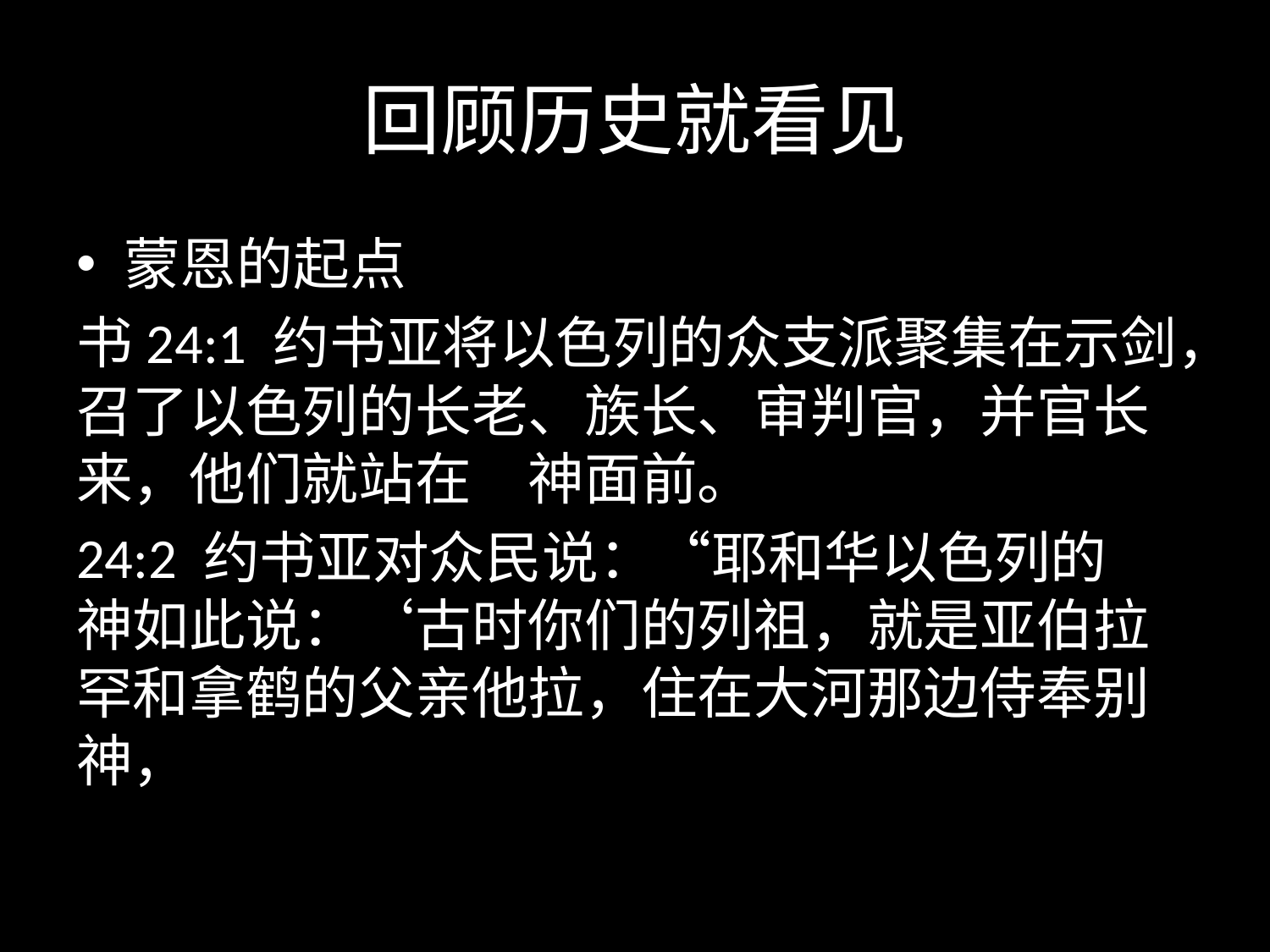

# 回顾历史就看见
蒙恩的起点
书24:1 约书亚将以色列的众支派聚集在示剑，召了以色列的长老、族长、审判官，并官长来，他们就站在　神面前。
24:2 约书亚对众民说：“耶和华以色列的　神如此说：‘古时你们的列祖，就是亚伯拉罕和拿鹤的父亲他拉，住在大河那边侍奉别神，